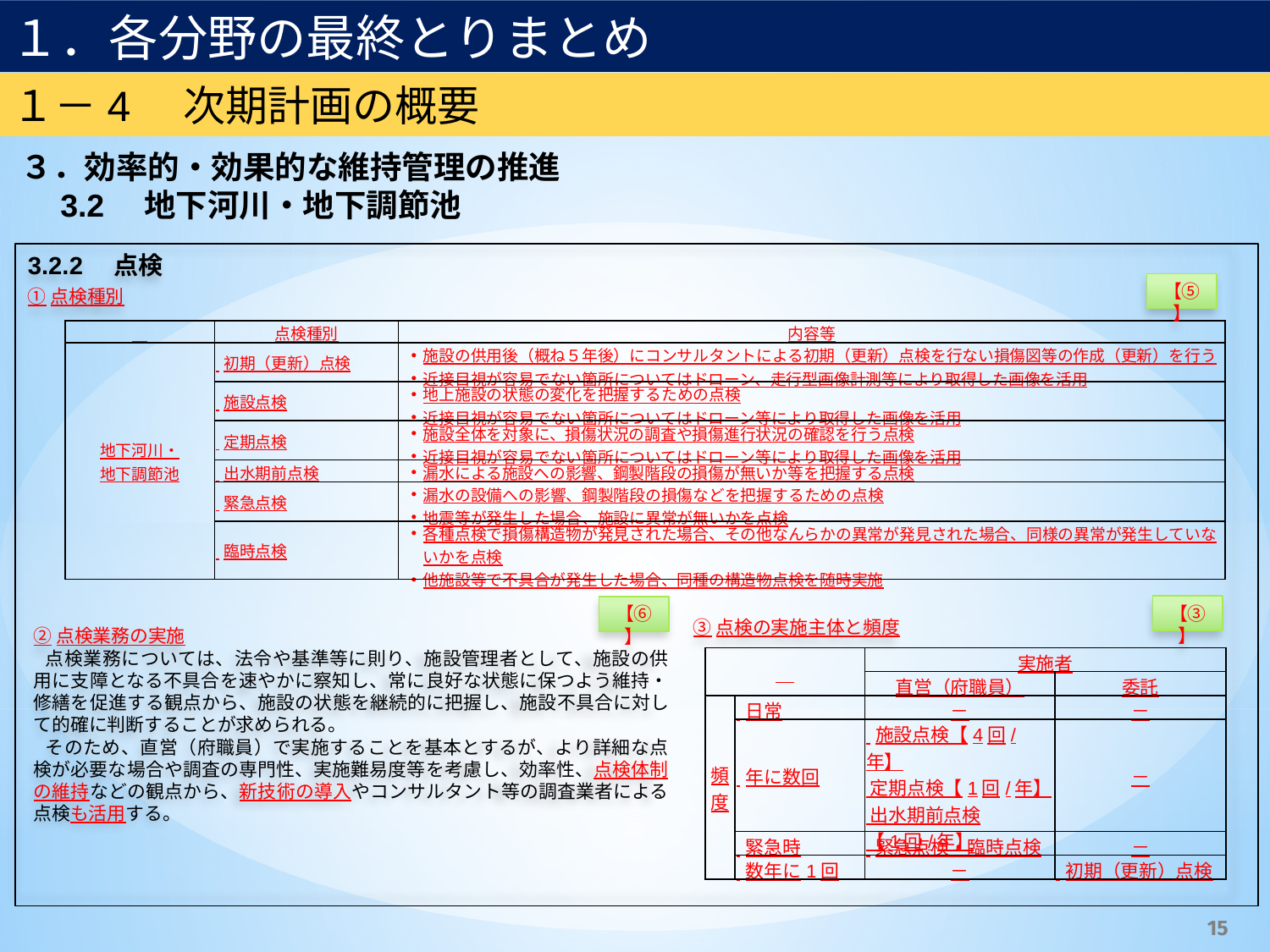

１．各分野の最終とりまとめ
１－4　次期計画の概要
３．効率的・効果的な維持管理の推進
　3.2　地下河川・地下調節池
3.2.2　点検

【⑤】
①点検種別
|  | 点検種別 | 内容等 |
| --- | --- | --- |
| 地下河川・ 地下調節池 | 初期（更新）点検 | 施設の供用後（概ね５年後）にコンサルタントによる初期（更新）点検を行ない損傷図等の作成（更新）を行う 近接目視が容易でない箇所についてはドローン、走行型画像計測等により取得した画像を活用 |
|  | 施設点検 | 地上施設の状態の変化を把握するための点検 近接目視が容易でない箇所についてはドローン等により取得した画像を活用 |
|  | 定期点検 | 施設全体を対象に、損傷状況の調査や損傷進行状況の確認を行う点検 近接目視が容易でない箇所についてはドローン等により取得した画像を活用 |
|  | 出水期前点検 | 漏水による施設への影響、鋼製階段の損傷が無いか等を把握する点検 |
|  | 緊急点検 | 漏水の設備への影響、鋼製階段の損傷などを把握するための点検 地震等が発生した場合、施設に異常が無いかを点検 |
|  | 臨時点検 | 各種点検で損傷構造物が発見された場合、その他なんらかの異常が発見された場合、同様の異常が発生していないかを点検 他施設等で不具合が発生した場合、同種の構造物点検を随時実施 |
【③】
【⑥】
③点検の実施主体と頻度
②点検業務の実施
点検業務については、法令や基準等に則り、施設管理者として、施設の供用に支障となる不具合を速やかに察知し、常に良好な状態に保つよう維持・修繕を促進する観点から、施設の状態を継続的に把握し、施設不具合に対して的確に判断することが求められる。
そのため、直営（府職員）で実施することを基本とするが、より詳細な点検が必要な場合や調査の専門性、実施難易度等を考慮し、効率性、点検体制の維持などの観点から、新技術の導入やコンサルタント等の調査業者による点検も活用する。
|  |  | 実施者 |  |
| --- | --- | --- | --- |
|  |  | 直営（府職員） | 委託 |
| 頻度 | 日常 | － | － |
|  | 年に数回 | 施設点検【4回/年】 定期点検【1回/年】 出水期前点検 【1回/年】 | － |
|  | 緊急時 | 緊急点検・臨時点検 | － |
|  | 数年に1回 | － | 初期（更新）点検 |
15